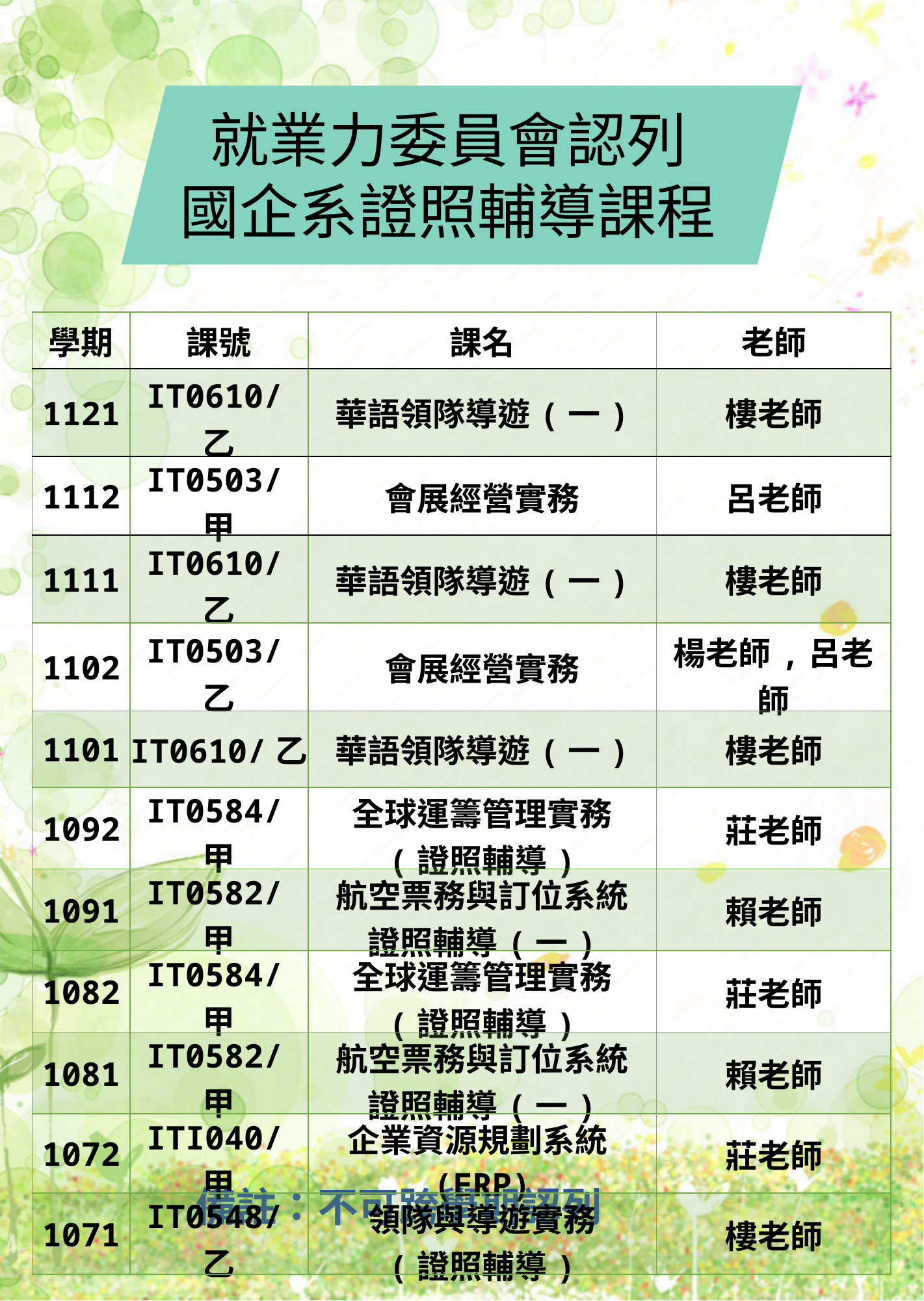

就業力委員會認列
國企系證照輔導課程
| 學期 | 課號 | 課名 | 老師 |
| --- | --- | --- | --- |
| 1121 | IT0610/乙 | 華語領隊導遊(一) | 樓老師 |
| 1112 | IT0503/甲 | 會展經營實務 | 呂老師 |
| 1111 | IT0610/乙 | 華語領隊導遊(一) | 樓老師 |
| 1102 | IT0503/乙 | 會展經營實務 | 楊老師,呂老師 |
| 1101 | IT0610/乙 | 華語領隊導遊(一) | 樓老師 |
| 1092 | IT0584/甲 | 全球運籌管理實務 (證照輔導) | 莊老師 |
| 1091 | IT0582/甲 | 航空票務與訂位系統 證照輔導(一) | 賴老師 |
| 1082 | IT0584/甲 | 全球運籌管理實務 (證照輔導) | 莊老師 |
| 1081 | IT0582/甲 | 航空票務與訂位系統 證照輔導(一) | 賴老師 |
| 1072 | ITI040/甲 | 企業資源規劃系統(ERP) | 莊老師 |
| 1071 | IT0548/乙 | 領隊與導遊實務 (證照輔導) | 樓老師 |
備註：不可跨學期認列